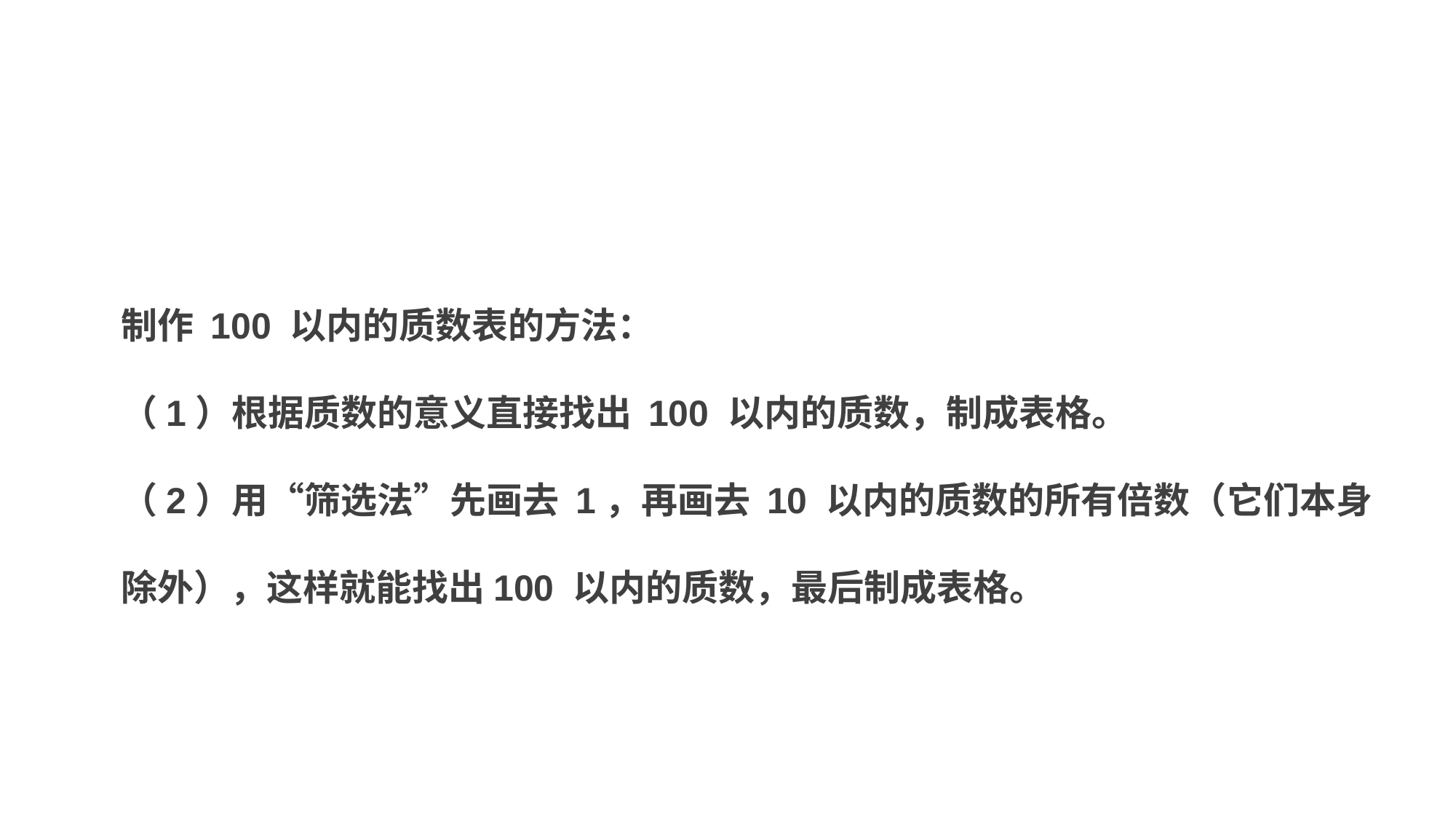

知识提炼
制作 100 以内的质数表的方法：
（1）根据质数的意义直接找出 100 以内的质数，制成表格。
（2）用“筛选法”先画去 1，再画去 10 以内的质数的所有倍数（它们本身除外），这样就能找出100 以内的质数，最后制成表格。